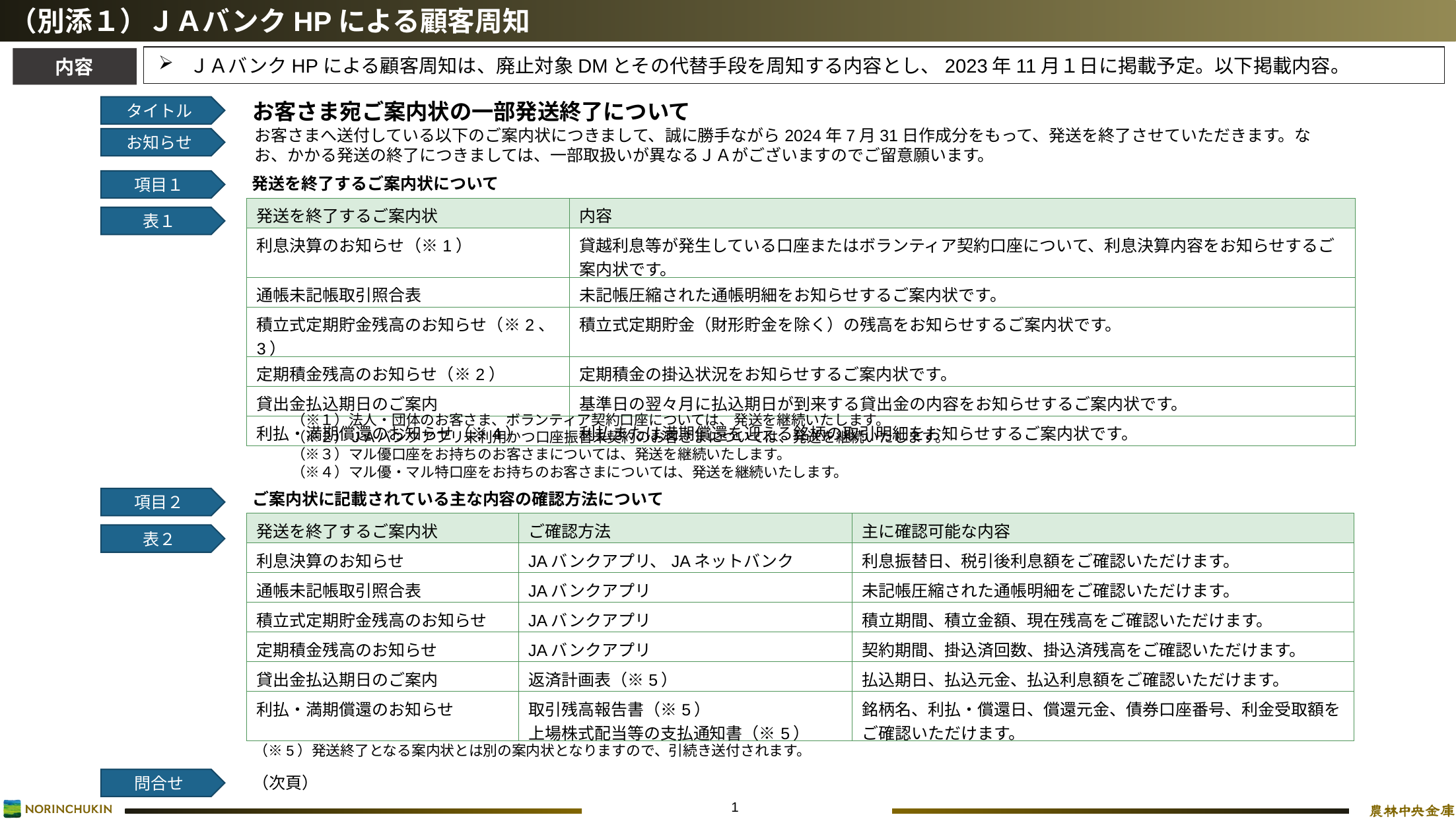

（別添１）ＪＡバンクHPによる顧客周知
ＪＡバンクHPによる顧客周知は、廃止対象DMとその代替手段を周知する内容とし、2023年11月１日に掲載予定。以下掲載内容。
内容

お客さま宛ご案内状の一部発送終了について
タイトル
お客さまへ送付している以下のご案内状につきまして、誠に勝手ながら2024年7月31日作成分をもって、発送を終了させていただきます。なお、かかる発送の終了につきましては、一部取扱いが異なるＪＡがございますのでご留意願います。
お知らせ
発送を終了するご案内状について
項目１
| 発送を終了するご案内状 | 内容 |
| --- | --- |
| 利息決算のお知らせ（※1） | 貸越利息等が発生している口座またはボランティア契約口座について、利息決算内容をお知らせするご案内状です。 |
| 通帳未記帳取引照合表 | 未記帳圧縮された通帳明細をお知らせするご案内状です。 |
| 積立式定期貯金残高のお知らせ（※2、3） | 積立式定期貯金（財形貯金を除く）の残高をお知らせするご案内状です。 |
| 定期積金残高のお知らせ（※2） | 定期積金の掛込状況をお知らせするご案内状です。 |
| 貸出金払込期日のご案内 | 基準日の翌々月に払込期日が到来する貸出金の内容をお知らせするご案内状です。 |
| 利払・満期償還のお知らせ（※4） | 利払または満期償還を迎える銘柄の取引明細をお知らせするご案内状です。 |
表１
（※１）法人・団体のお客さま、ボランティア契約口座については、発送を継続いたします。
（※２）ＪＡバンクアプリ未利用かつ口座振替未契約のお客さまについては、発送を継続いたします。
（※３）マル優口座をお持ちのお客さまについては、発送を継続いたします。
（※４）マル優・マル特口座をお持ちのお客さまについては、発送を継続いたします。
ご案内状に記載されている主な内容の確認方法について
項目２
| 発送を終了するご案内状 | ご確認方法 | 主に確認可能な内容 |
| --- | --- | --- |
| 利息決算のお知らせ | JAバンクアプリ、JAネットバンク | 利息振替日、税引後利息額をご確認いただけます。 |
| 通帳未記帳取引照合表 | JAバンクアプリ | 未記帳圧縮された通帳明細をご確認いただけます。 |
| 積立式定期貯金残高のお知らせ | JAバンクアプリ | 積立期間、積立金額、現在残高をご確認いただけます。 |
| 定期積金残高のお知らせ | JAバンクアプリ | 契約期間、掛込済回数、掛込済残高をご確認いただけます。 |
| 貸出金払込期日のご案内 | 返済計画表（※5） | 払込期日、払込元金、払込利息額をご確認いただけます。 |
| 利払・満期償還のお知らせ | 取引残高報告書（※5） 上場株式配当等の支払通知書（※5） | 銘柄名、利払・償還日、償還元金、債券口座番号、利金受取額をご確認いただけます。 |
表２
（※5）発送終了となる案内状とは別の案内状となりますので、引続き送付されます。
（次頁）
問合せ
1